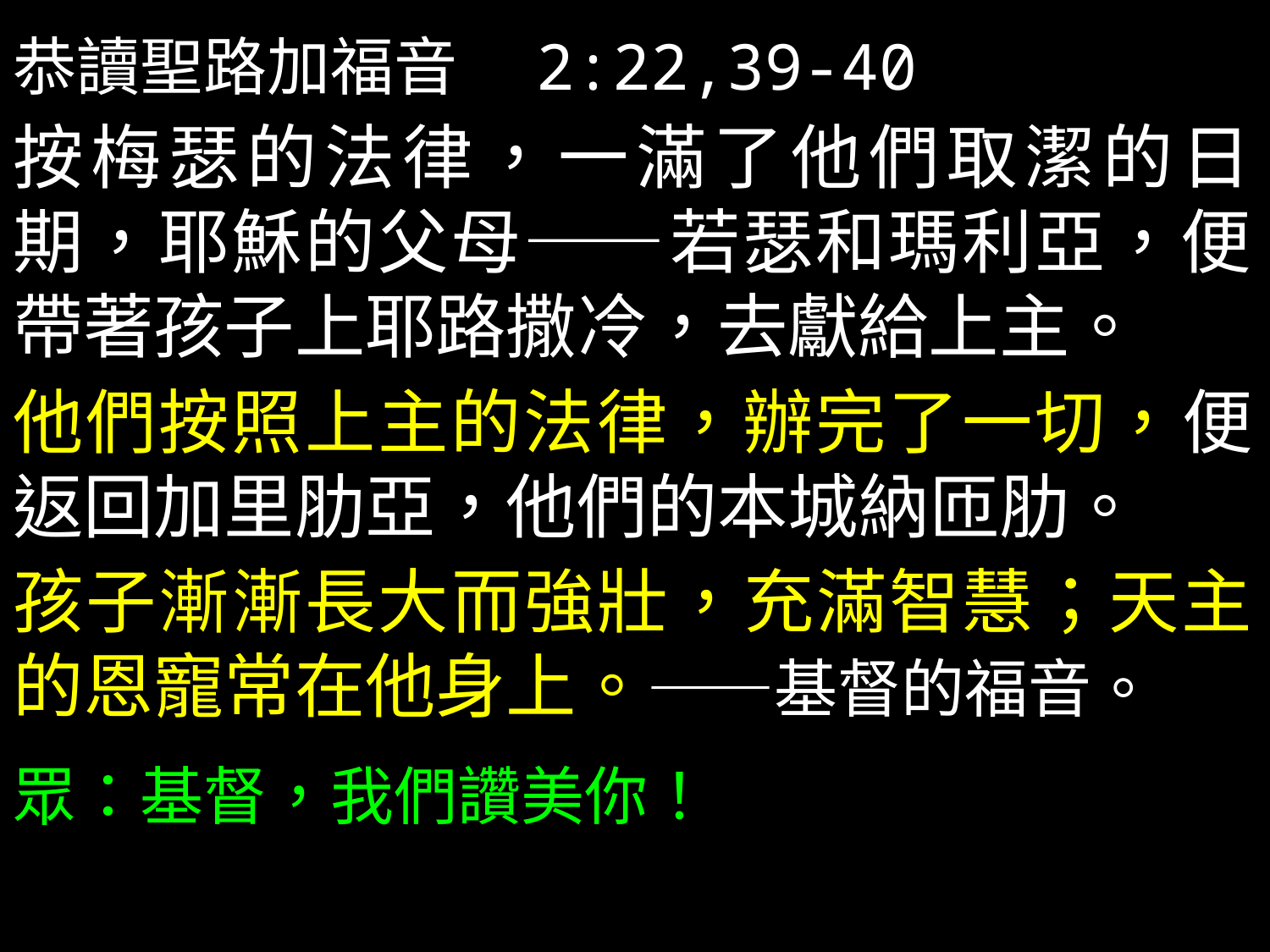

恭讀聖路加福音　2:22,39-40
按梅瑟的法律，一滿了他們取潔的日期，耶穌的父母——若瑟和瑪利亞，便帶著孩子上耶路撒冷，去獻給上主。
他們按照上主的法律，辦完了一切，便返回加里肋亞，他們的本城納匝肋。
孩子漸漸長大而強壯，充滿智慧；天主的恩寵常在他身上。——基督的福音。
眾：基督，我們讚美你！